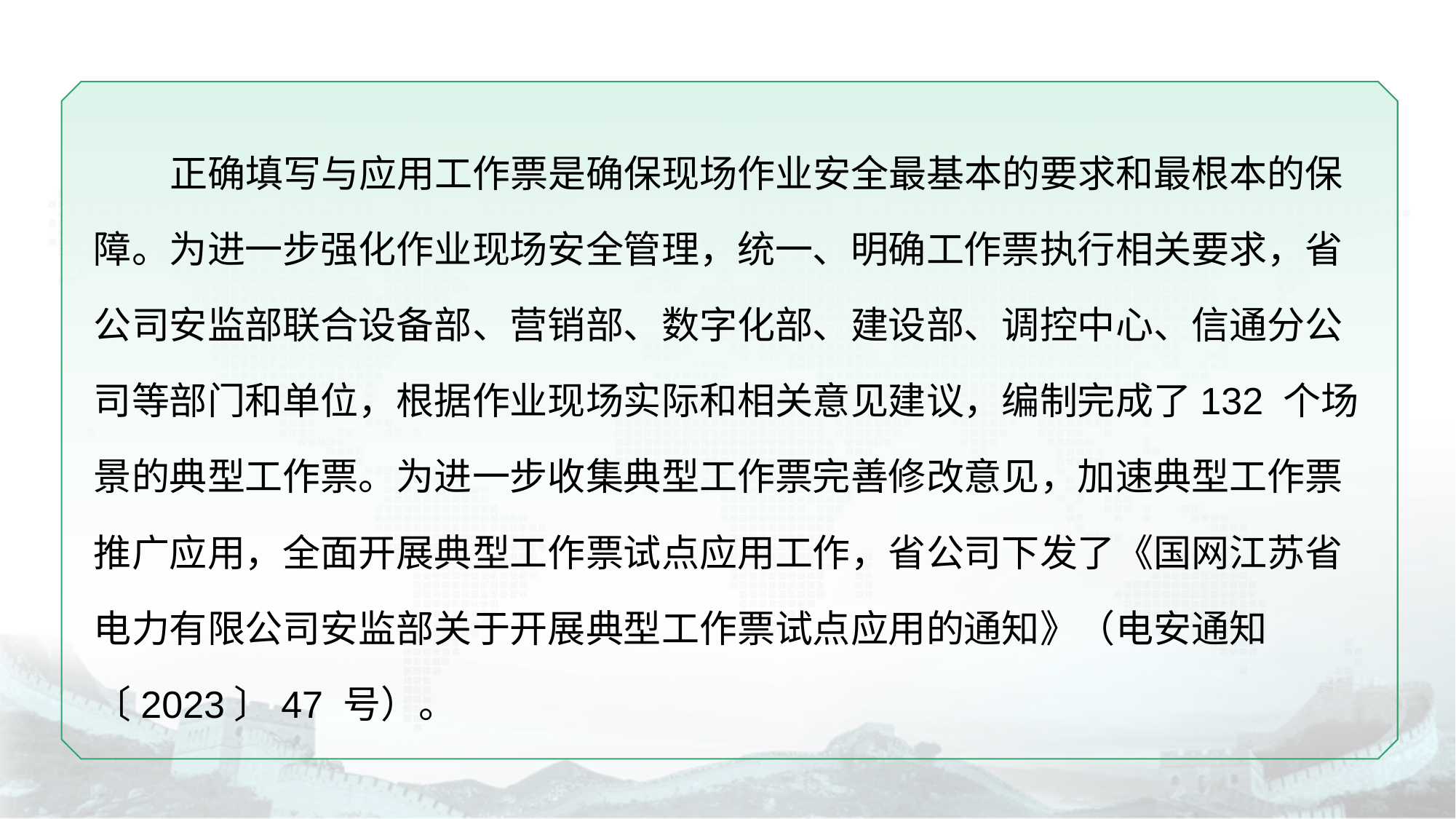

正确填写与应用工作票是确保现场作业安全最基本的要求和最根本的保障。为进一步强化作业现场安全管理，统一、明确工作票执行相关要求，省公司安监部联合设备部、营销部、数字化部、建设部、调控中心、信通分公司等部门和单位，根据作业现场实际和相关意见建议，编制完成了132 个场景的典型工作票。为进一步收集典型工作票完善修改意见，加速典型工作票推广应用，全面开展典型工作票试点应用工作，省公司下发了《国网江苏省电力有限公司安监部关于开展典型工作票试点应用的通知》（电安通知〔2023〕47 号）。